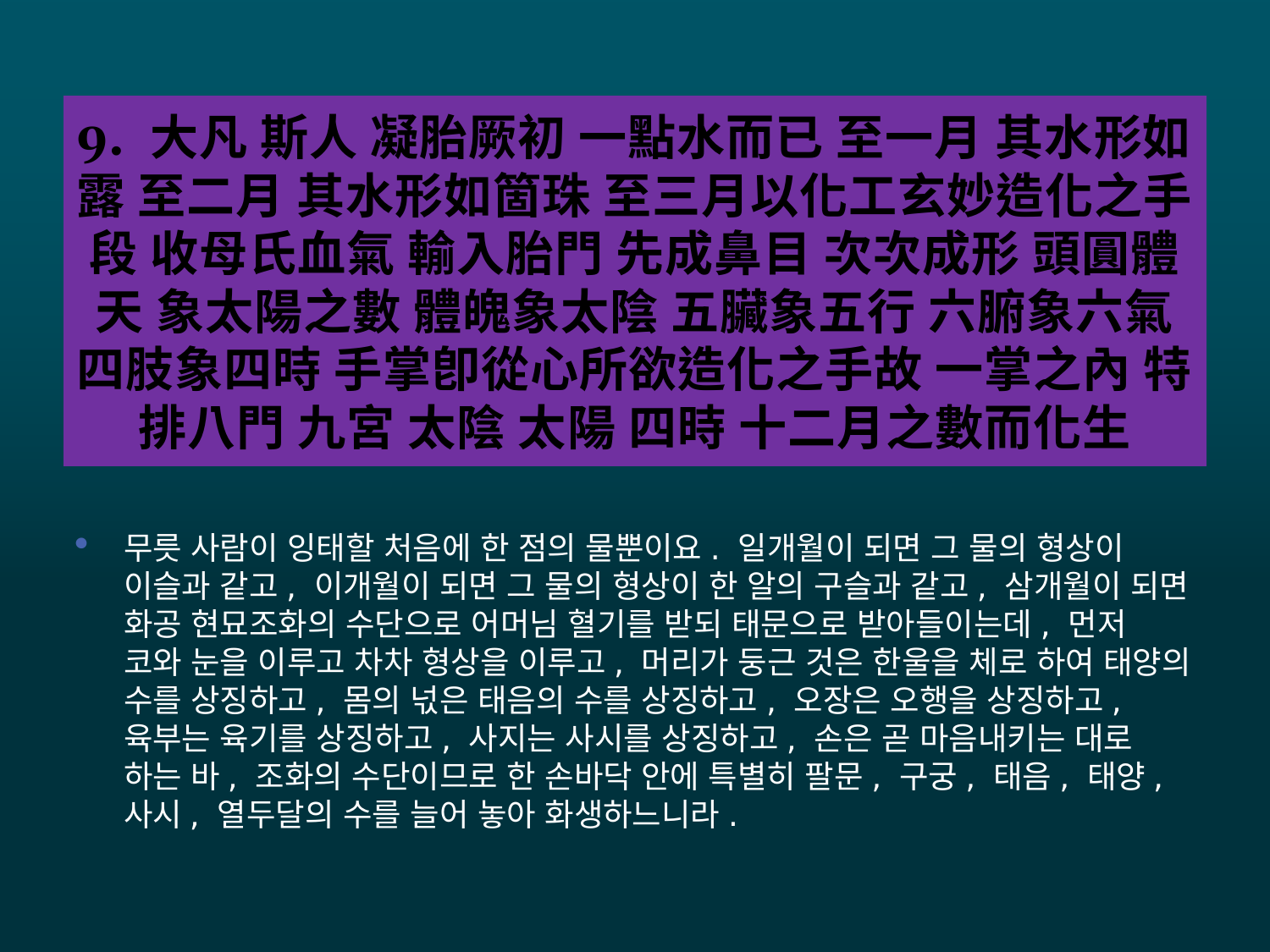

# 9. 大凡 斯人 凝胎厥初 一點水而已 至一月 其水形如露 至二月 其水形如箇珠 至三月以化工玄妙造化之手段 收母氏血氣 輸入胎門 先成鼻目 次次成形 頭圓體天 象太陽之數 體魄象太陰 五臟象五行 六腑象六氣 四肢象四時 手掌卽從心所欲造化之手故 一掌之內 特排八門 九宮 太陰 太陽 四時 十二月之數而化生
무릇 사람이 잉태할 처음에 한 점의 물뿐이요. 일개월이 되면 그 물의 형상이 이슬과 같고, 이개월이 되면 그 물의 형상이 한 알의 구슬과 같고, 삼개월이 되면 화공 현묘조화의 수단으로 어머님 혈기를 받되 태문으로 받아들이는데, 먼저 코와 눈을 이루고 차차 형상을 이루고, 머리가 둥근 것은 한울을 체로 하여 태양의 수를 상징하고, 몸의 넋은 태음의 수를 상징하고, 오장은 오행을 상징하고, 육부는 육기를 상징하고, 사지는 사시를 상징하고, 손은 곧 마음내키는 대로 하는 바, 조화의 수단이므로 한 손바닥 안에 특별히 팔문, 구궁, 태음, 태양, 사시, 열두달의 수를 늘어 놓아 화생하느니라.